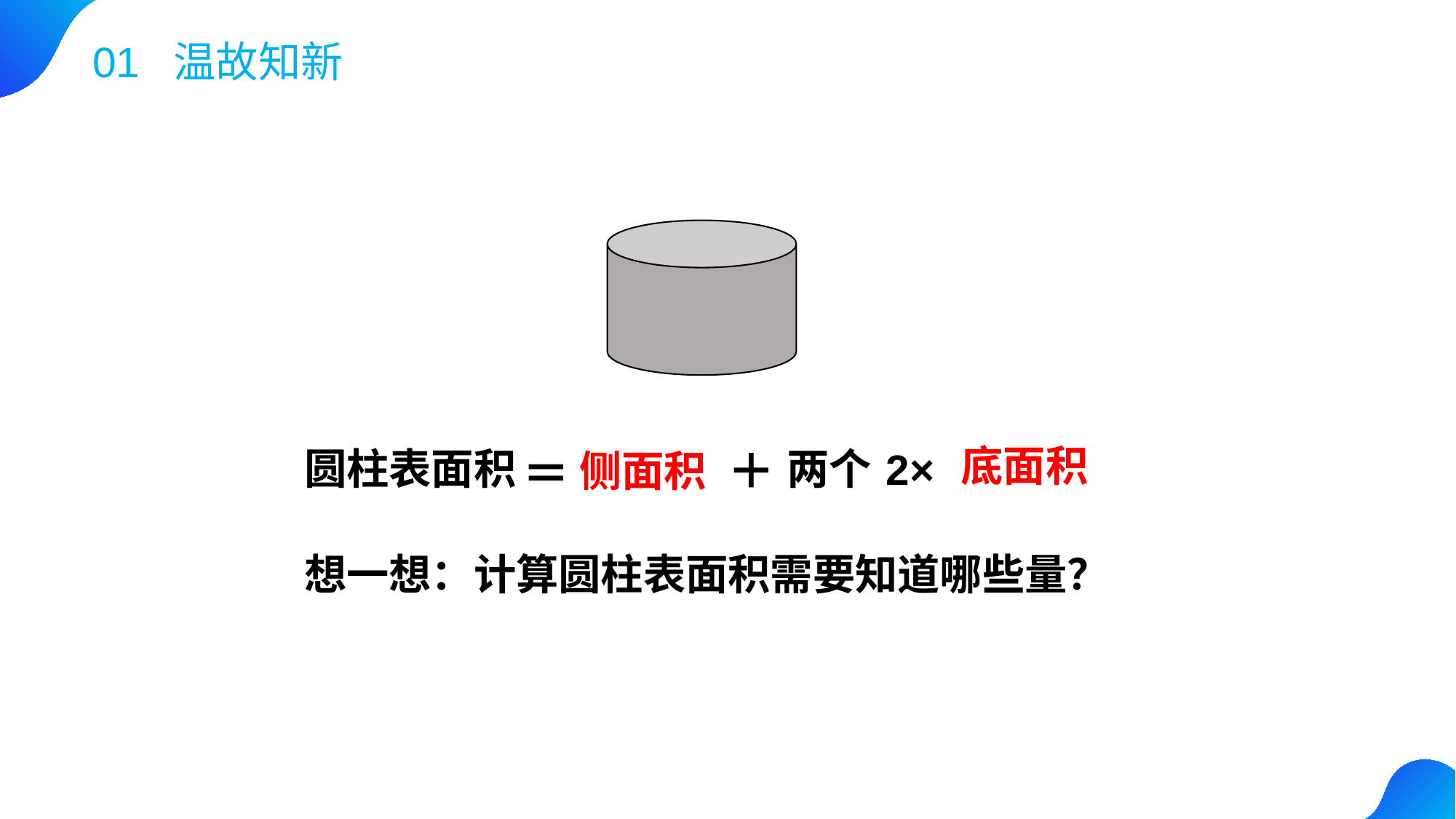

01  温故知新

＋
＝
底面积
圆柱表面积
两个
2×
侧面积
想一想：计算圆柱表面积需要知道哪些量？